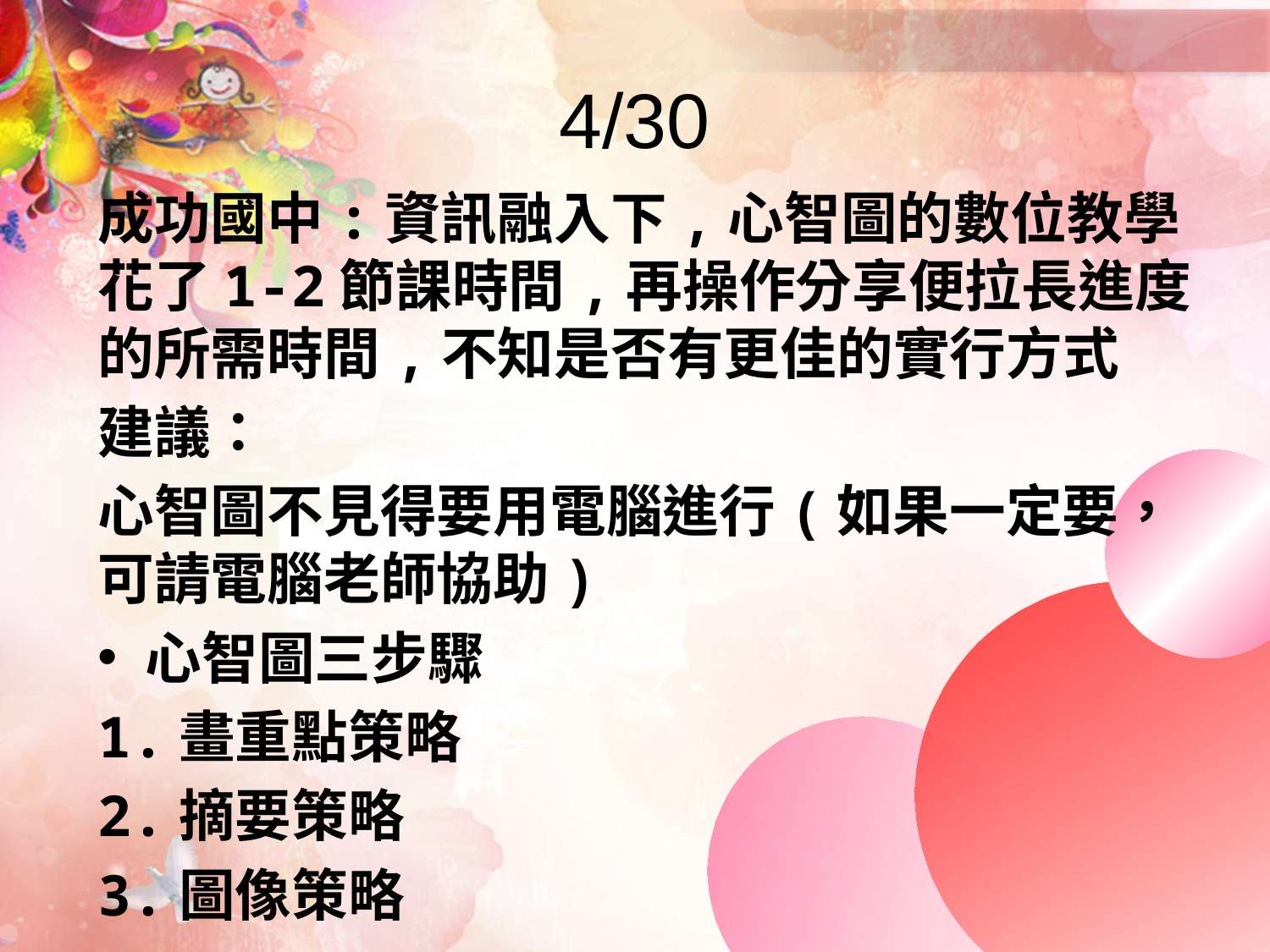

# 4/30
成功國中:資訊融入下,心智圖的數位教學花了1-2節課時間,再操作分享便拉長進度的所需時間,不知是否有更佳的實行方式
建議：
心智圖不見得要用電腦進行(如果一定要，可請電腦老師協助)
心智圖三步驟
1.畫重點策略
2.摘要策略
3.圖像策略